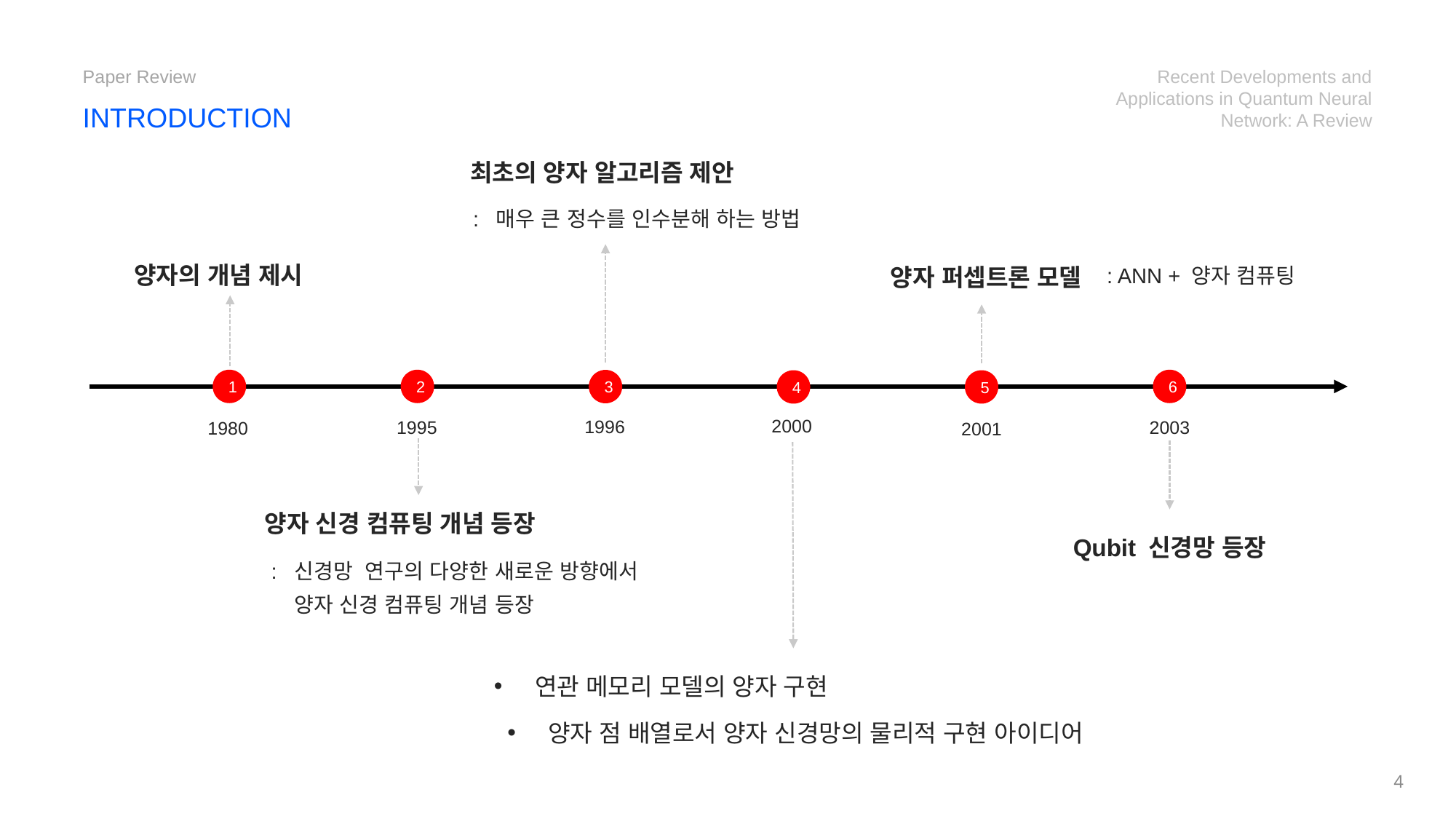

Paper Review
Recent Developments and Applications in Quantum Neural Network: A Review
INTRODUCTION
최초의 양자 알고리즘 제안
:  매우 큰 정수를 인수분해 하는 방법
: ANN + 양자 컴퓨팅
양자의 개념 제시
양자 퍼셉트론 모델
1
2
6
3
5
4
2000
1996
2003
1995
1980
2001
양자 신경 컴퓨팅 개념 등장
Qubit 신경망 등장
:  신경망  연구의 다양한 새로운 방향에서
   양자 신경 컴퓨팅 개념 등장
연관 메모리 모델의 양자 구현
양자 점 배열로서 양자 신경망의 물리적 구현 아이디어
4